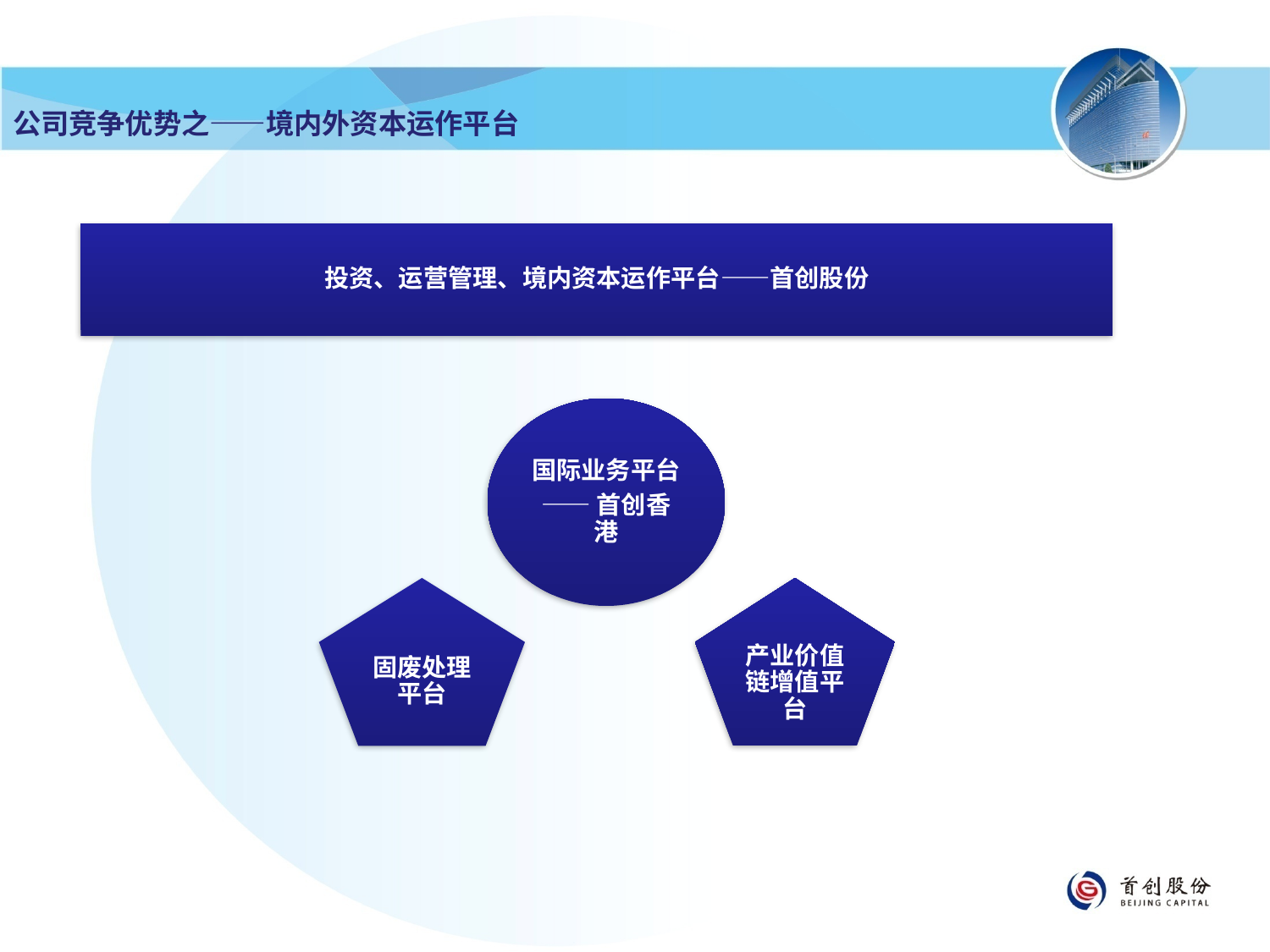

公司竞争优势之——境内外资本运作平台
投资、运营管理、境内资本运作平台——首创股份
国际业务平台
——首创香港
固废处理平台

产业价值链增值平台